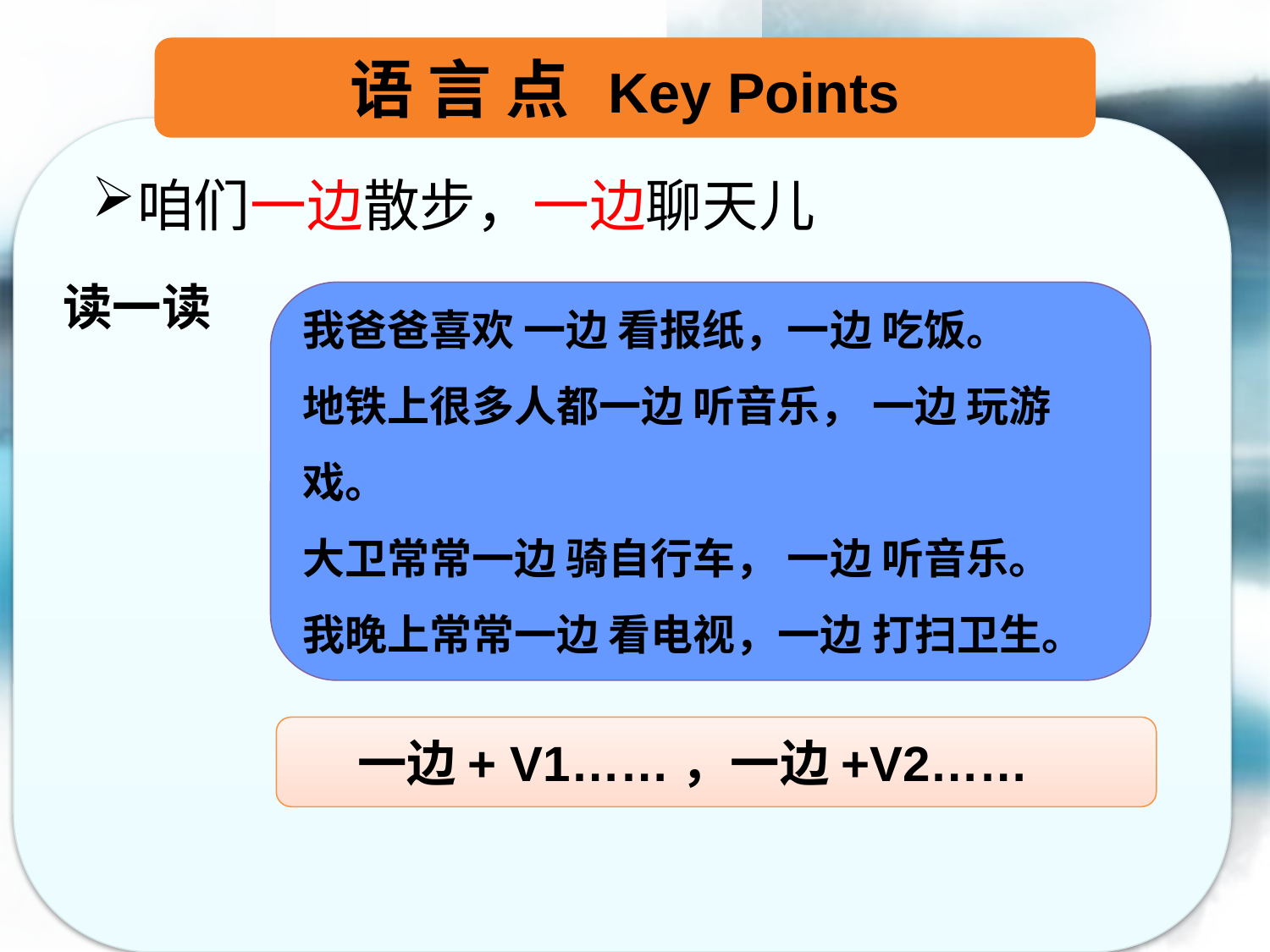

语 言 点  Key Points

咱们一边散步，一边聊天儿
读一读

我爸爸喜欢 一边 看报纸，一边 吃饭。
地铁上很多人都一边 听音乐， 一边 玩游戏。
大卫常常一边 骑自行车， 一边 听音乐。
我晚上常常一边 看电视，一边 打扫卫生。

    一边+ V1……，一边+V2……